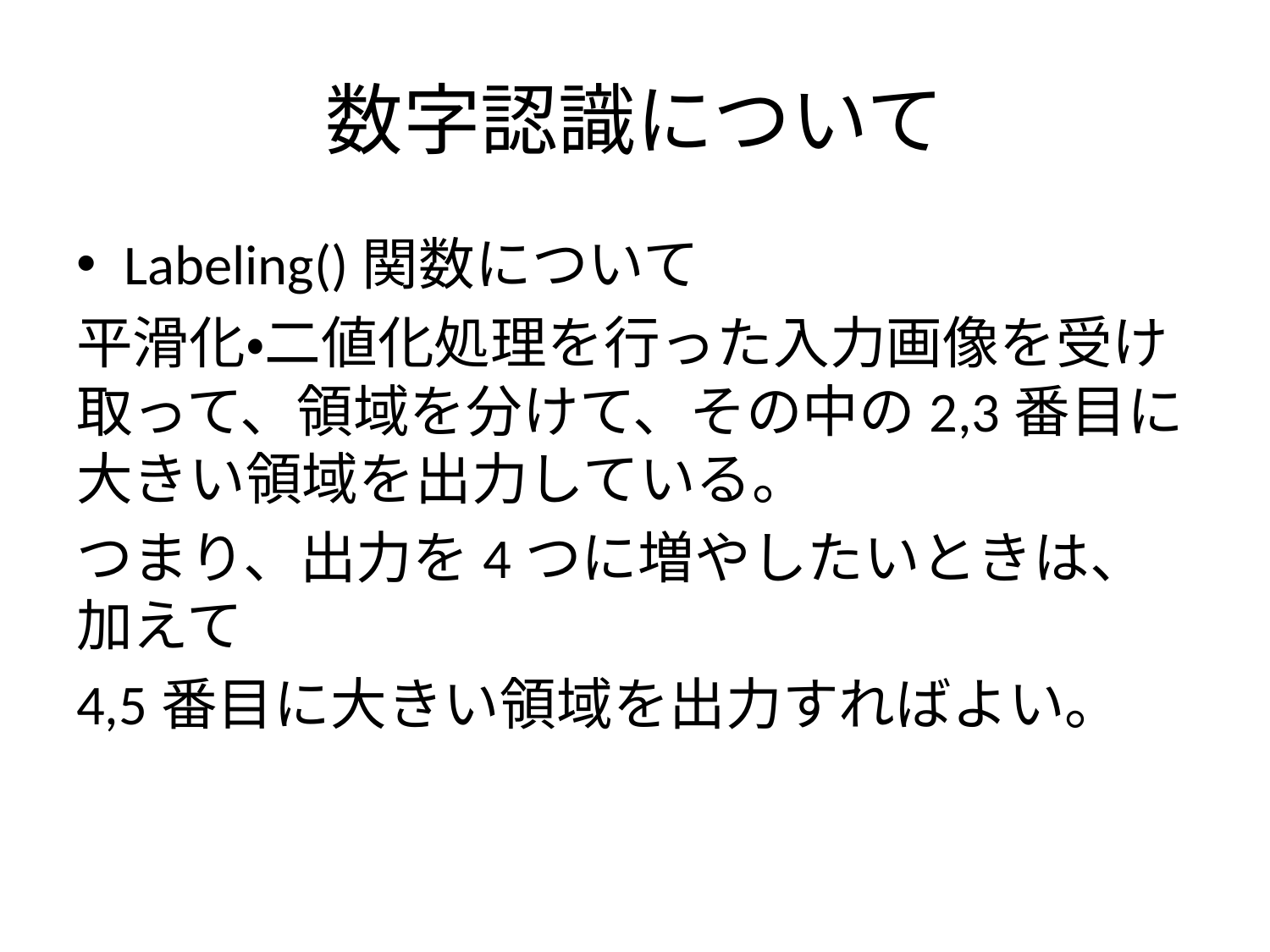

# 数字認識について
Labeling()関数について
平滑化・二値化処理を行った入力画像を受け取って、領域を分けて、その中の2,3番目に大きい領域を出力している。
つまり、出力を4つに増やしたいときは、加えて
4,5番目に大きい領域を出力すればよい。